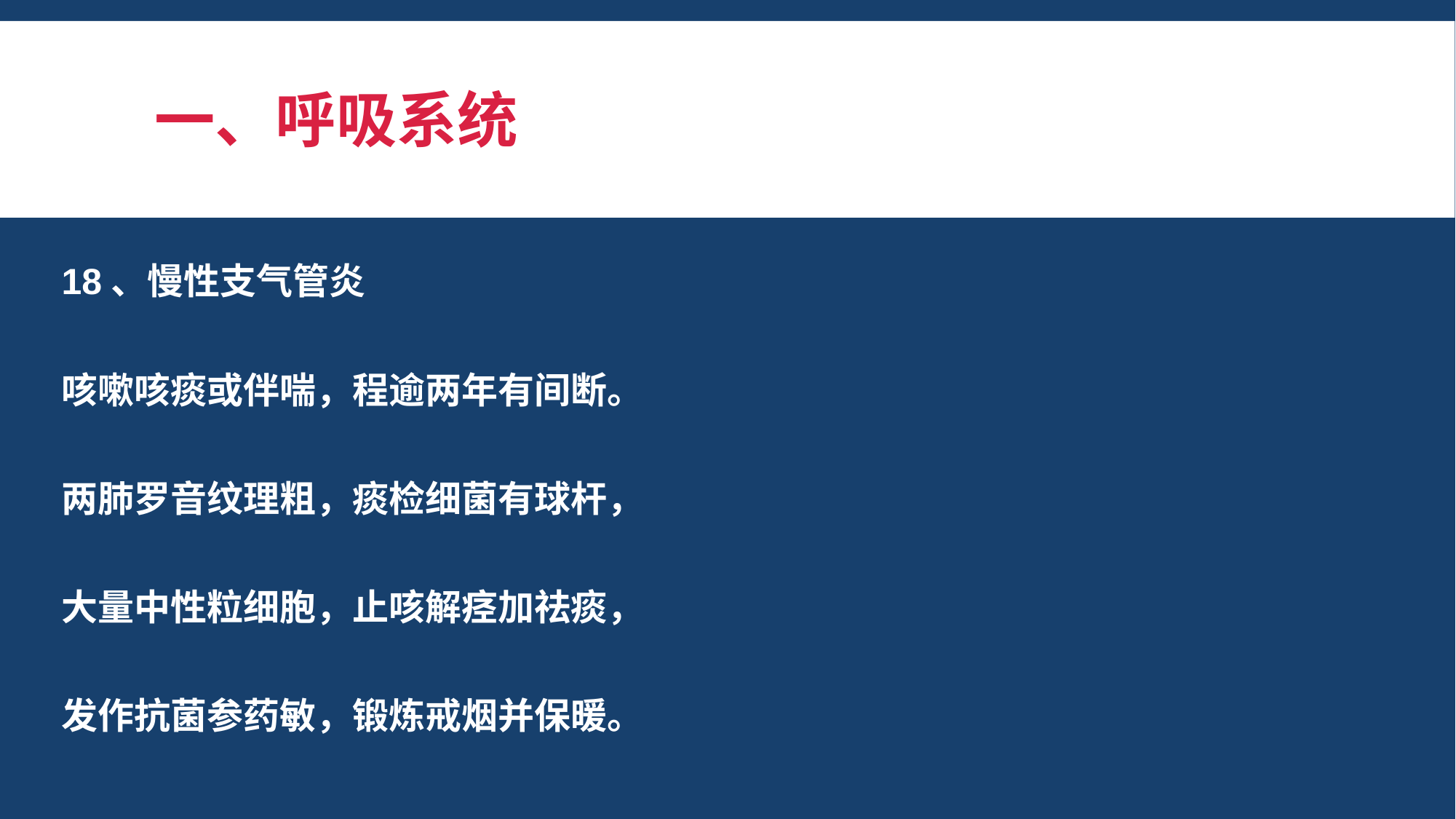

# 一、呼吸系统
18、慢性支气管炎
咳嗽咳痰或伴喘，程逾两年有间断。
两肺罗音纹理粗，痰检细菌有球杆，
大量中性粒细胞，止咳解痉加祛痰，
发作抗菌参药敏，锻炼戒烟并保暖。